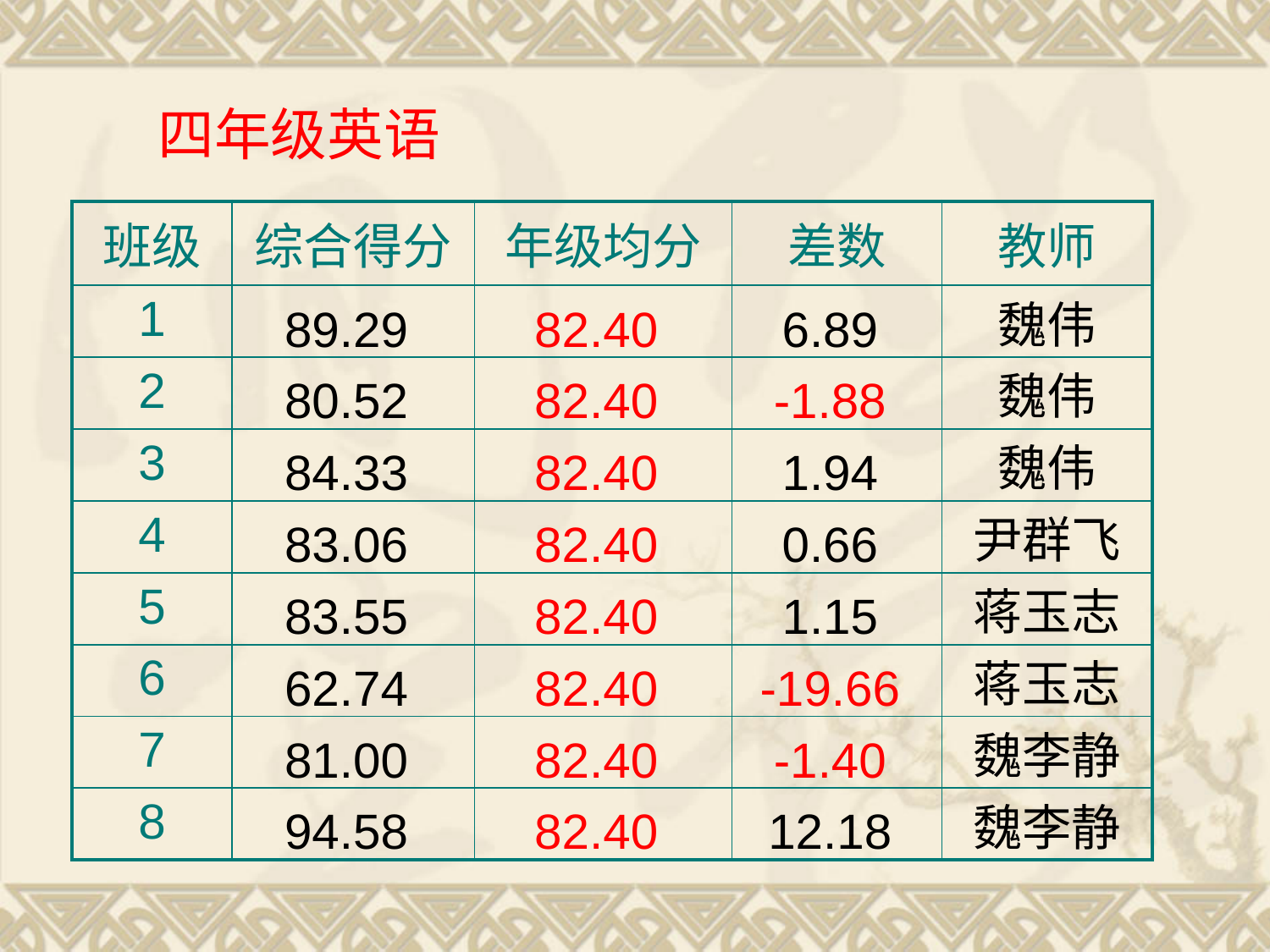

四年级英语
| 班级 | 综合得分 | 年级均分 | 差数 | 教师 |
| --- | --- | --- | --- | --- |
| 1 | 89.29 | 82.40 | 6.89 | 魏伟 |
| 2 | 80.52 | 82.40 | -1.88 | 魏伟 |
| 3 | 84.33 | 82.40 | 1.94 | 魏伟 |
| 4 | 83.06 | 82.40 | 0.66 | 尹群飞 |
| 5 | 83.55 | 82.40 | 1.15 | 蒋玉志 |
| 6 | 62.74 | 82.40 | -19.66 | 蒋玉志 |
| 7 | 81.00 | 82.40 | -1.40 | 魏李静 |
| 8 | 94.58 | 82.40 | 12.18 | 魏李静 |